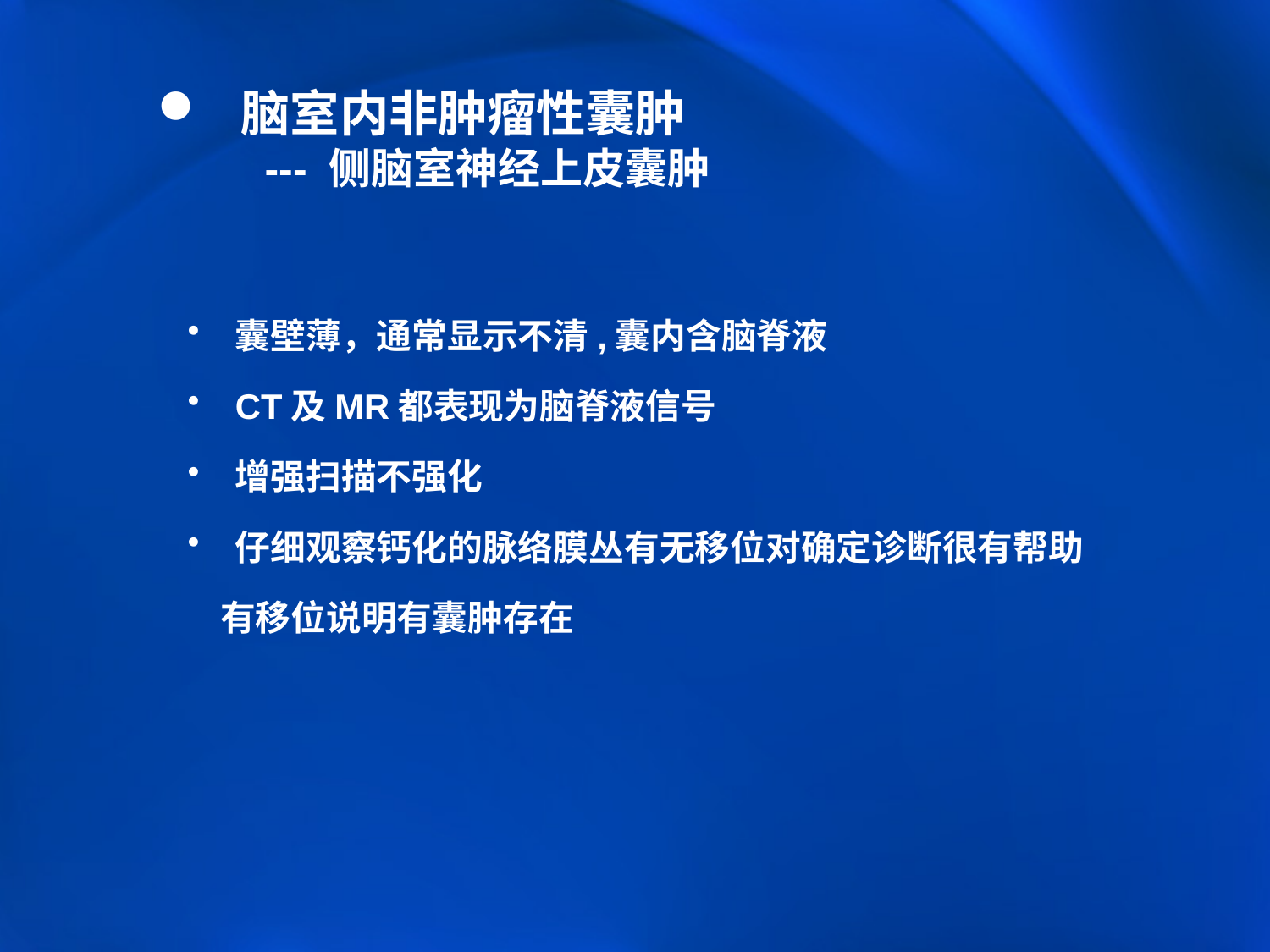

脑室内非肿瘤性囊肿
           --- 侧脑室神经上皮囊肿
囊壁薄，通常显示不清,囊内含脑脊液
CT及MR都表现为脑脊液信号
增强扫描不强化
仔细观察钙化的脉络膜丛有无移位对确定诊断很有帮助
   有移位说明有囊肿存在